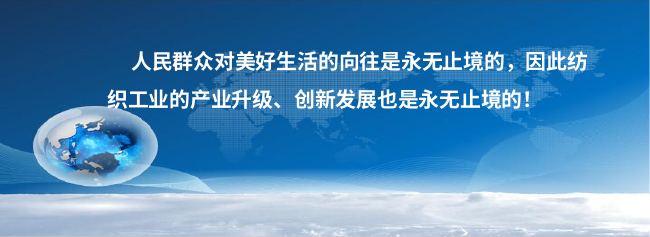

人民群众对美好生活的向往是永无止境的，因此纺织工业的产业升级、创新发展也是永无止境的！
9